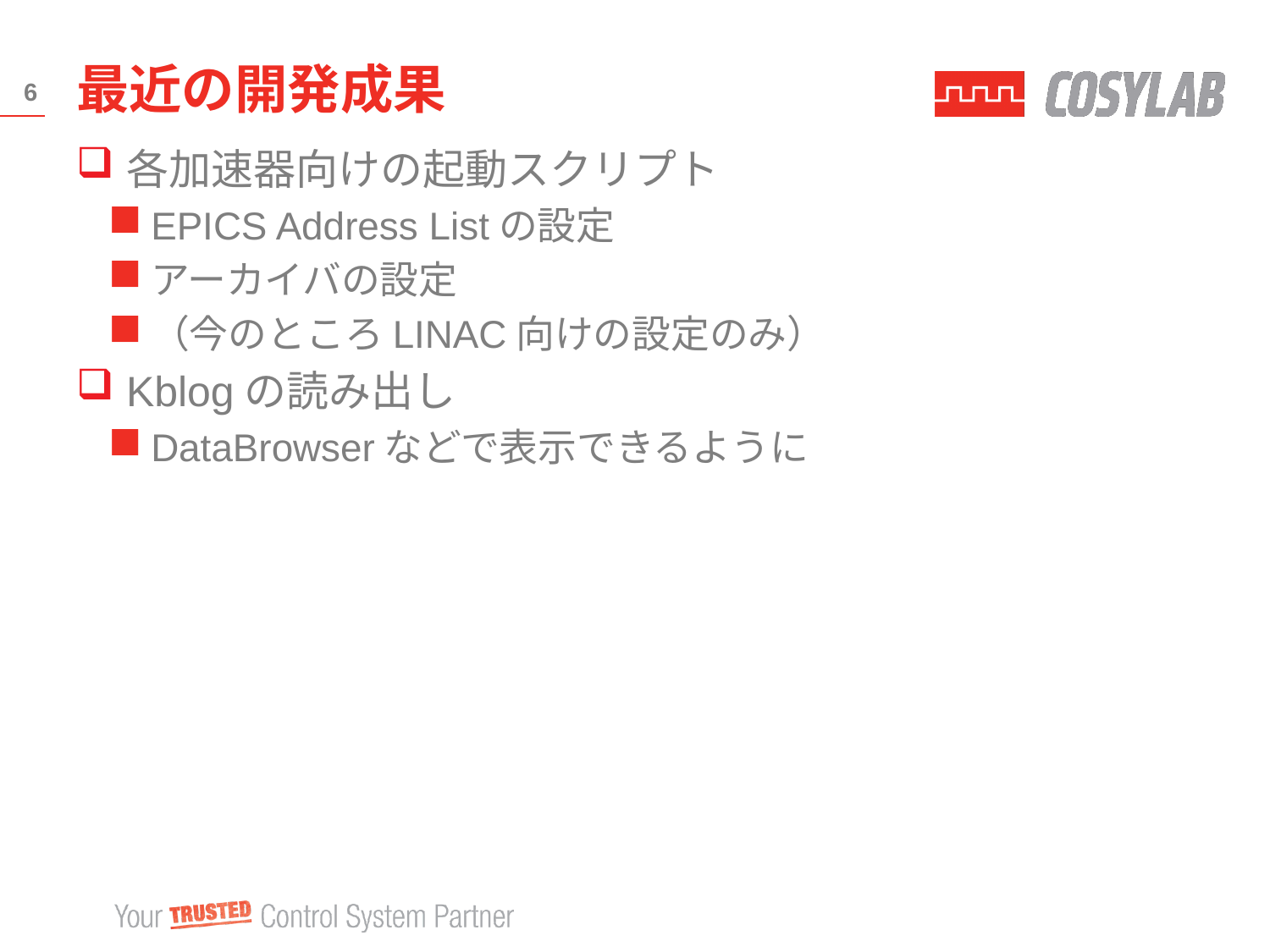

# 最近の開発成果
6
各加速器向けの起動スクリプト
EPICS Address Listの設定
アーカイバの設定
（今のところLINAC向けの設定のみ）
Kblogの読み出し
DataBrowserなどで表示できるように